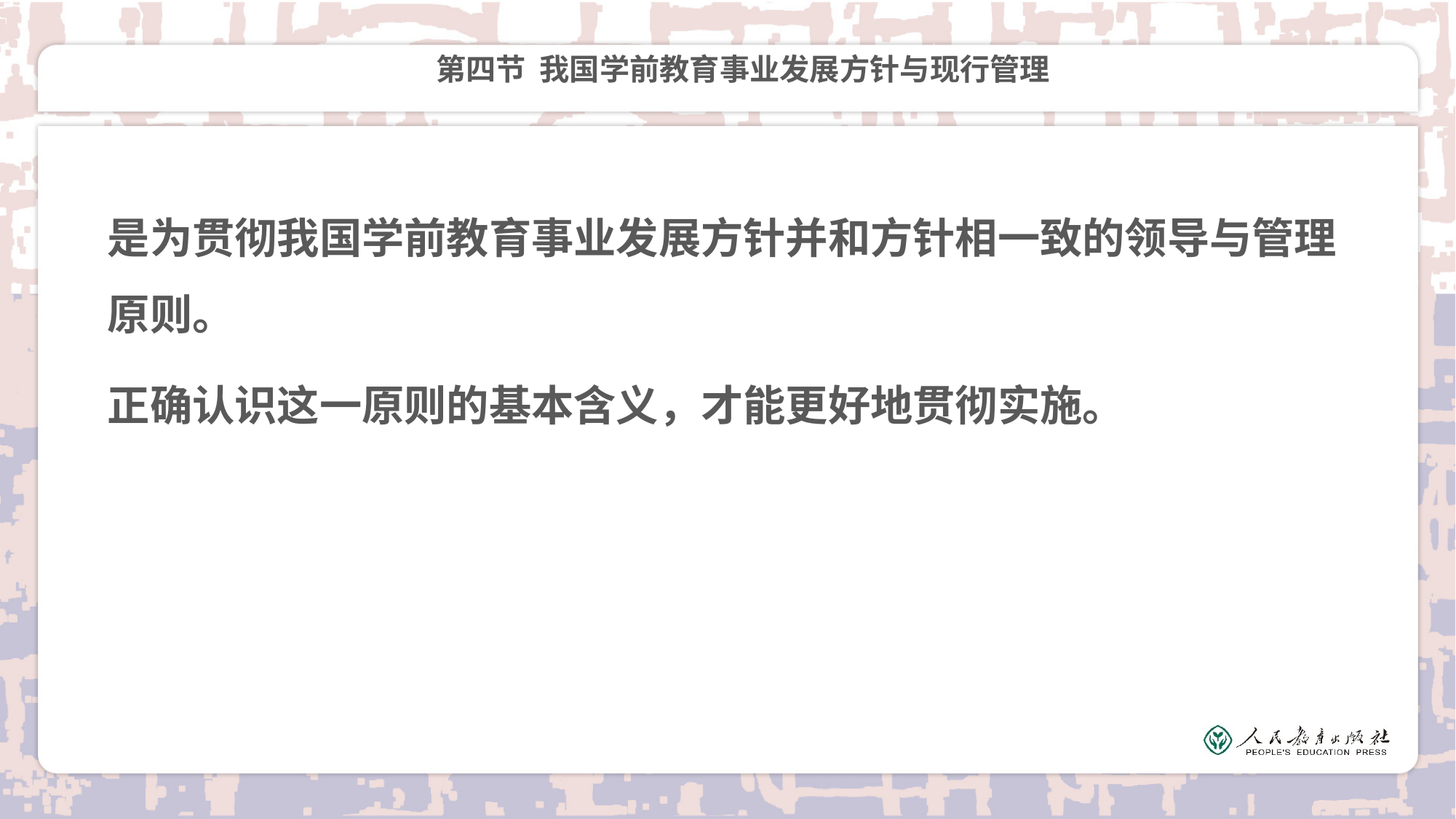

# 第四节  我国学前教育事业发展方针与现行管理
是为贯彻我国学前教育事业发展方针并和方针相一致的领导与管理原则。
正确认识这一原则的基本含义，才能更好地贯彻实施。